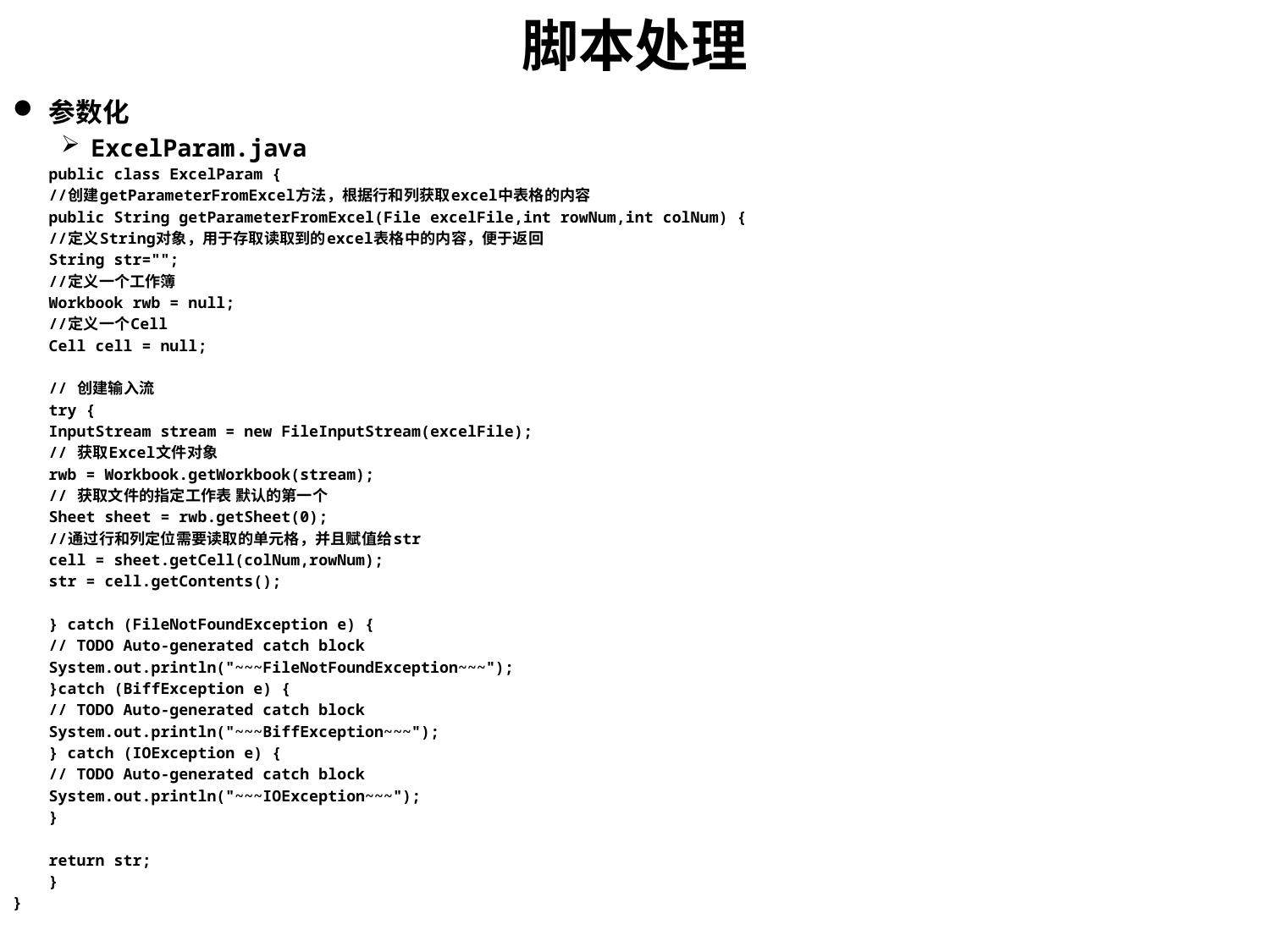

# 脚本处理
参数化
ExcelParam.java
	public class ExcelParam {
	//创建getParameterFromExcel方法，根据行和列获取excel中表格的内容
	public String getParameterFromExcel(File excelFile,int rowNum,int colNum) {
		//定义String对象，用于存取读取到的excel表格中的内容，便于返回
		String str="";
		//定义一个工作簿
		Workbook rwb = null;
		//定义一个Cell
		Cell cell = null;

		// 创建输入流
		try {
			InputStream stream = new FileInputStream(excelFile);
			// 获取Excel文件对象
			rwb = Workbook.getWorkbook(stream);
			// 获取文件的指定工作表 默认的第一个
			Sheet sheet = rwb.getSheet(0);
			//通过行和列定位需要读取的单元格，并且赋值给str
			cell = sheet.getCell(colNum,rowNum);
			str = cell.getContents();

		} catch (FileNotFoundException e) {
			// TODO Auto-generated catch block
			System.out.println("~~~FileNotFoundException~~~");
		}catch (BiffException e) {
			// TODO Auto-generated catch block
			System.out.println("~~~BiffException~~~");
		} catch (IOException e) {
			// TODO Auto-generated catch block
			System.out.println("~~~IOException~~~");
		}

		return str;
	}
}